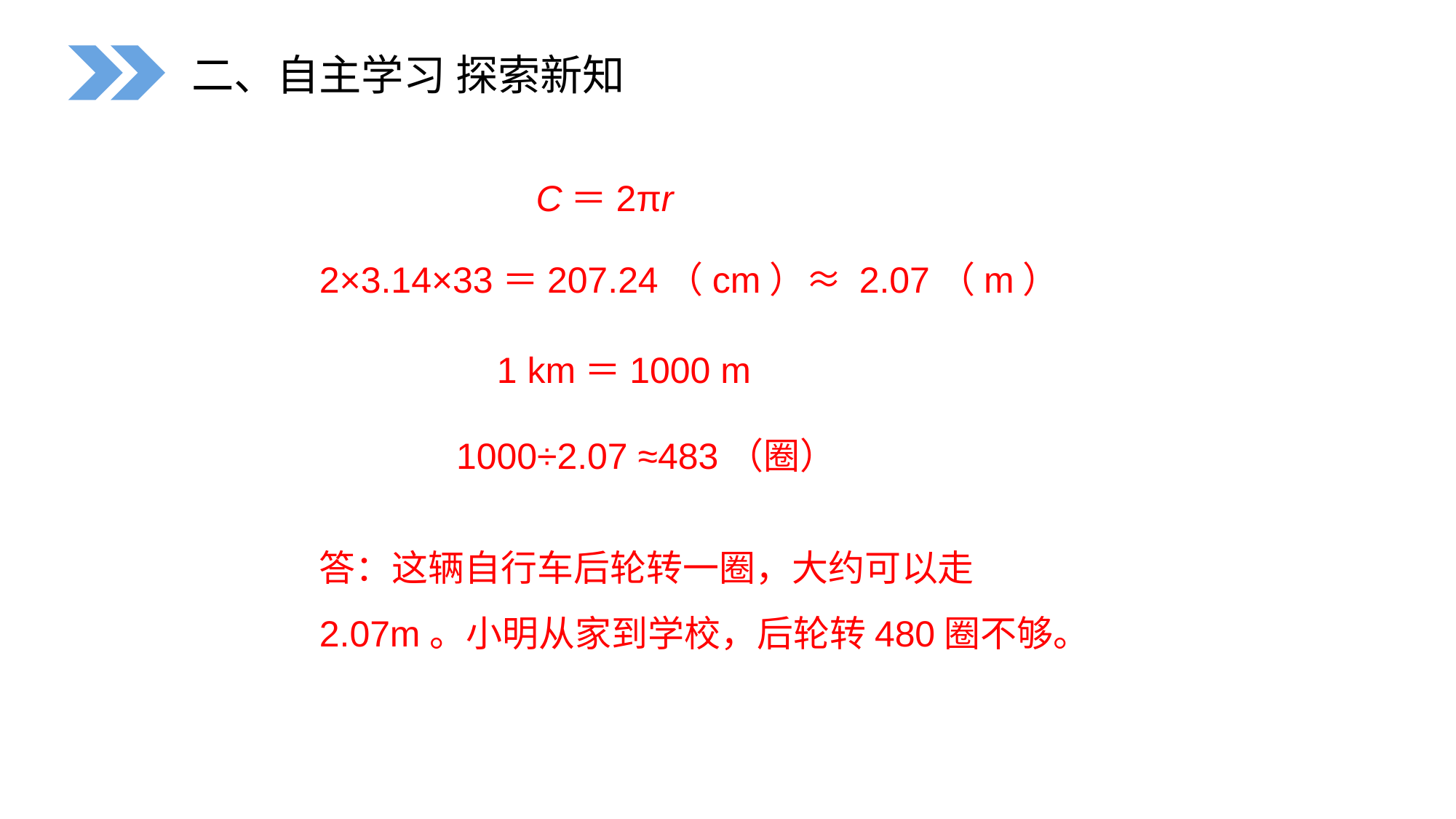

二、自主学习 探索新知
C＝2πr
2×3.14×33＝207.24（cm）≈ 2.07（m）
1 km＝1000 m
1000÷2.07 ≈483（圈）
答：这辆自行车后轮转一圈，大约可以走2.07m。小明从家到学校，后轮转480圈不够。